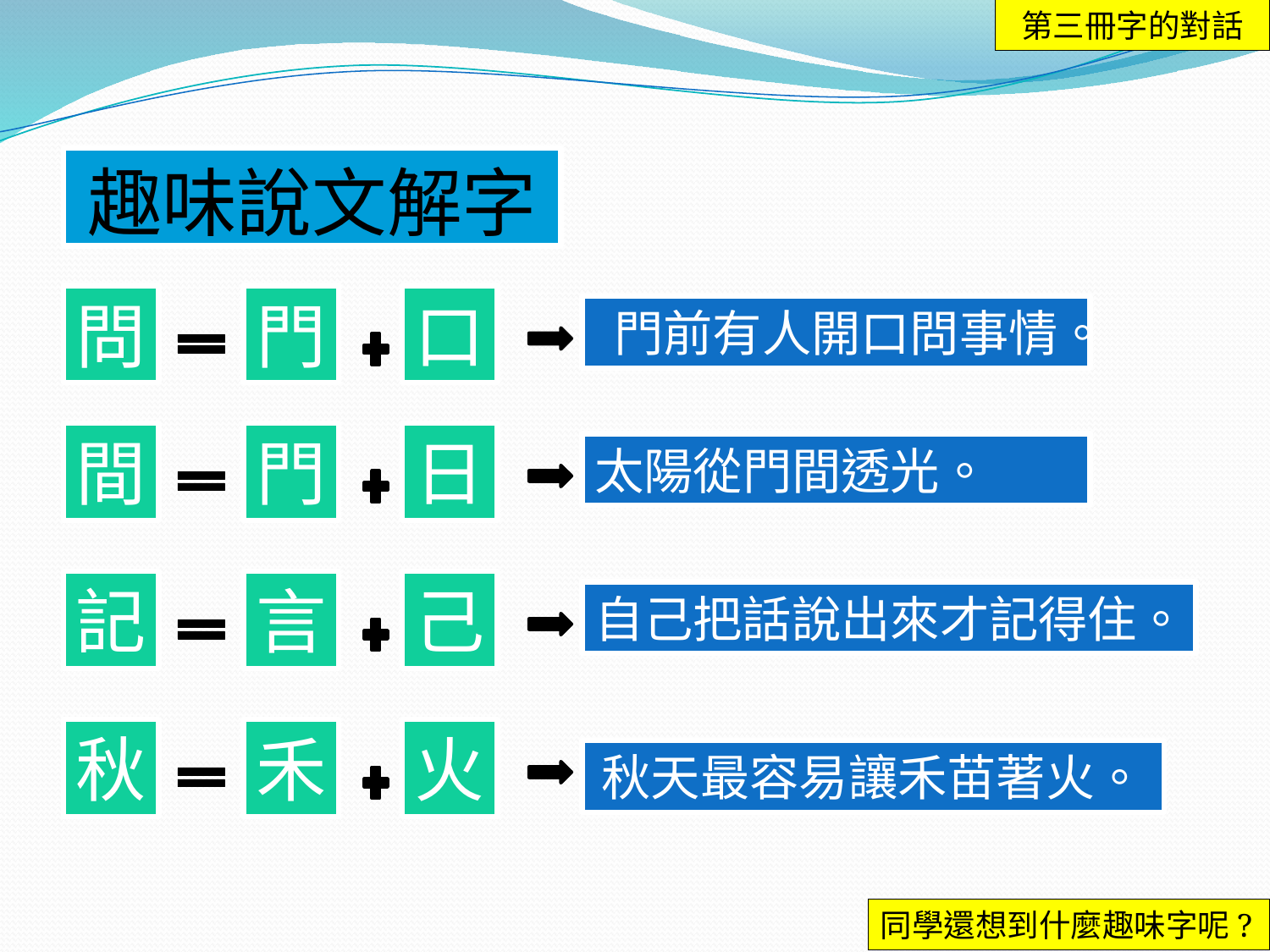

第三冊字的對話
# 趣味說文解字
問
門
口
門前有人開口問事情。

間
門
日
太陽從門間透光。

記
言
己
自己把話說出來才記得住。

秋
禾
火
秋天最容易讓禾苗著火。

同學還想到什麼趣味字呢?